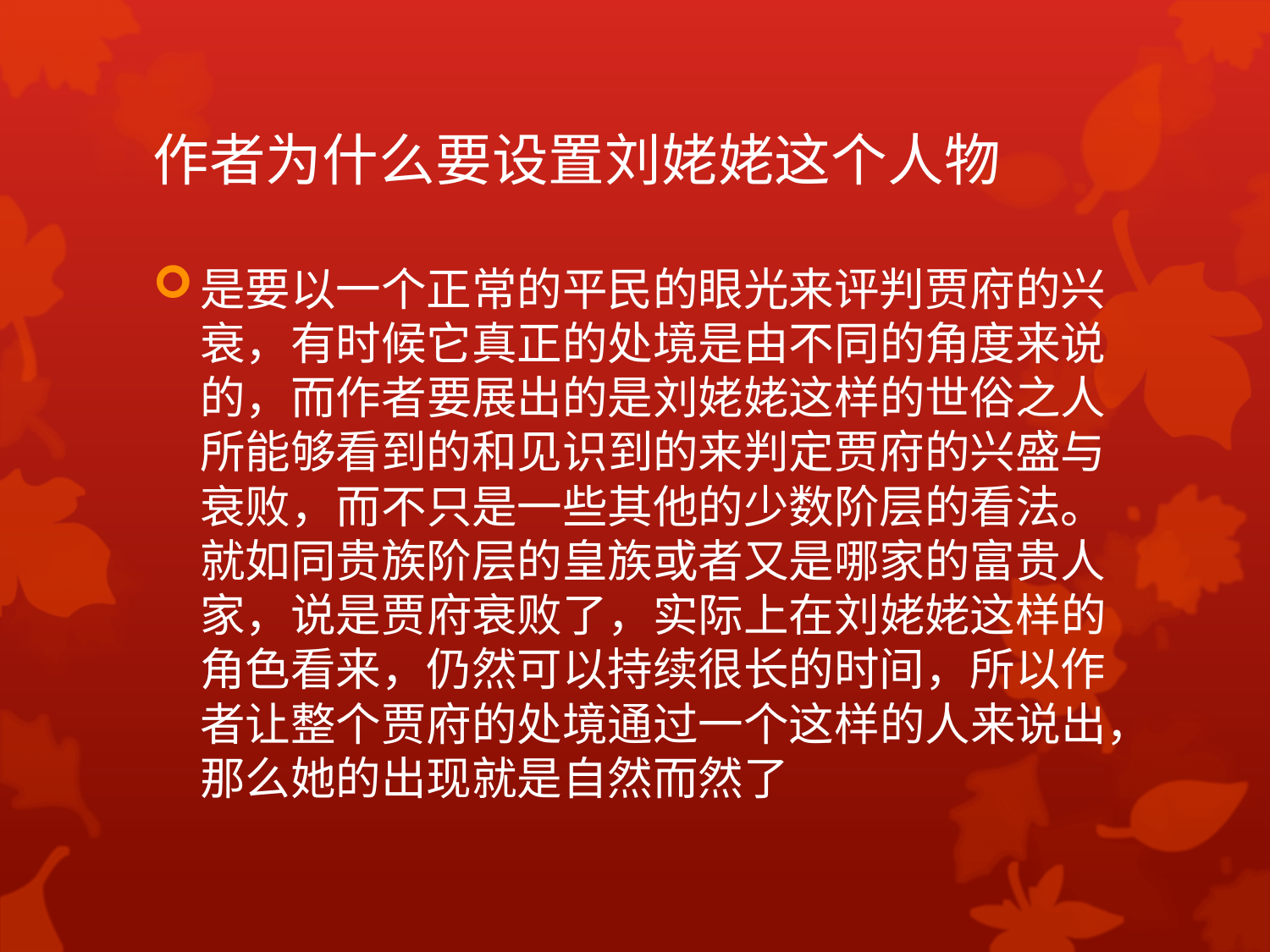

# 作者为什么要设置刘姥姥这个人物
是要以一个正常的平民的眼光来评判贾府的兴衰，有时候它真正的处境是由不同的角度来说的，而作者要展出的是刘姥姥这样的世俗之人所能够看到的和见识到的来判定贾府的兴盛与衰败，而不只是一些其他的少数阶层的看法。就如同贵族阶层的皇族或者又是哪家的富贵人家，说是贾府衰败了，实际上在刘姥姥这样的角色看来，仍然可以持续很长的时间，所以作者让整个贾府的处境通过一个这样的人来说出，那么她的出现就是自然而然了